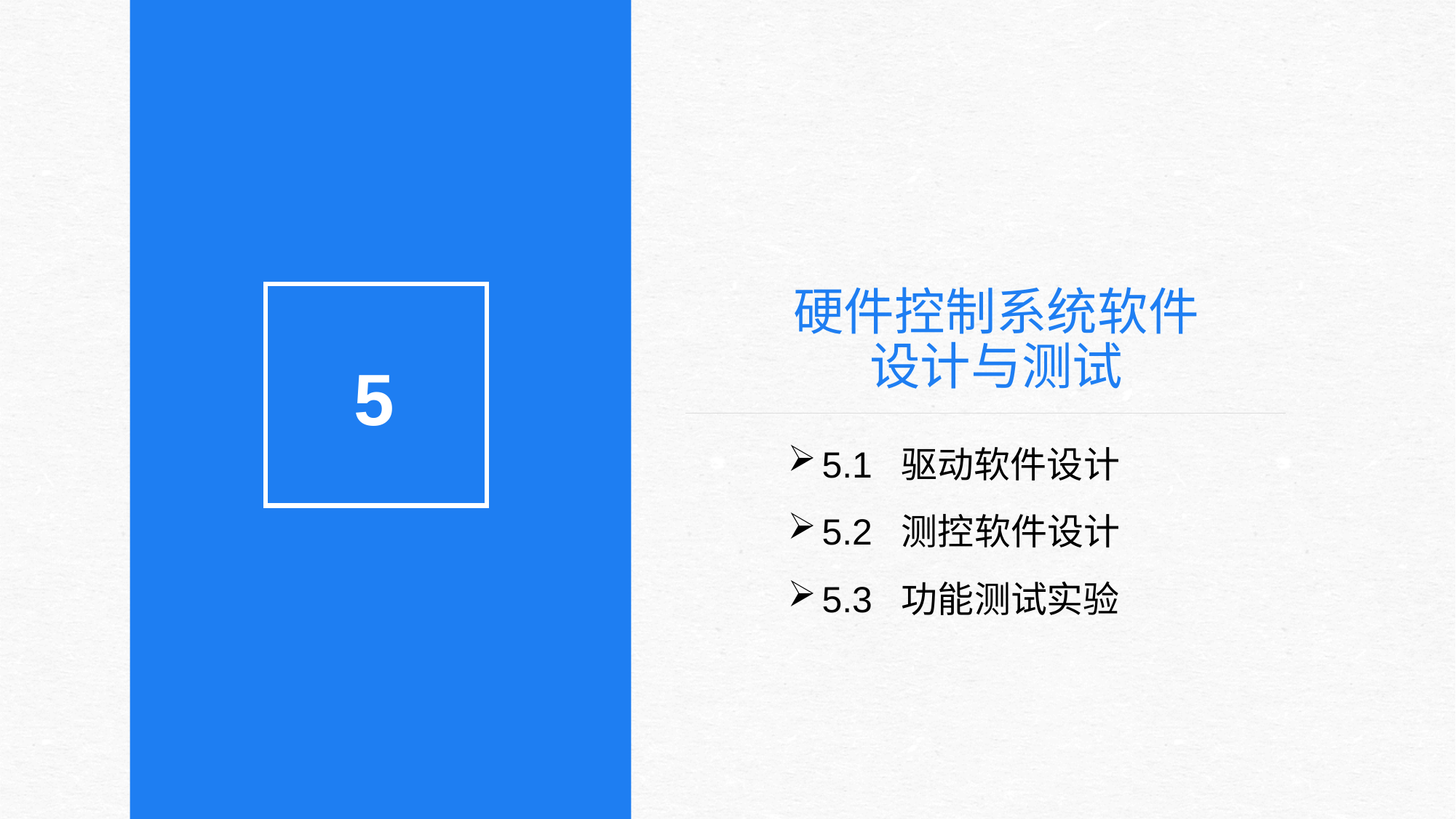

# 硬件控制系统软件 设计与测试
5
5.1  驱动软件设计
5.2  测控软件设计
5.3  功能测试实验